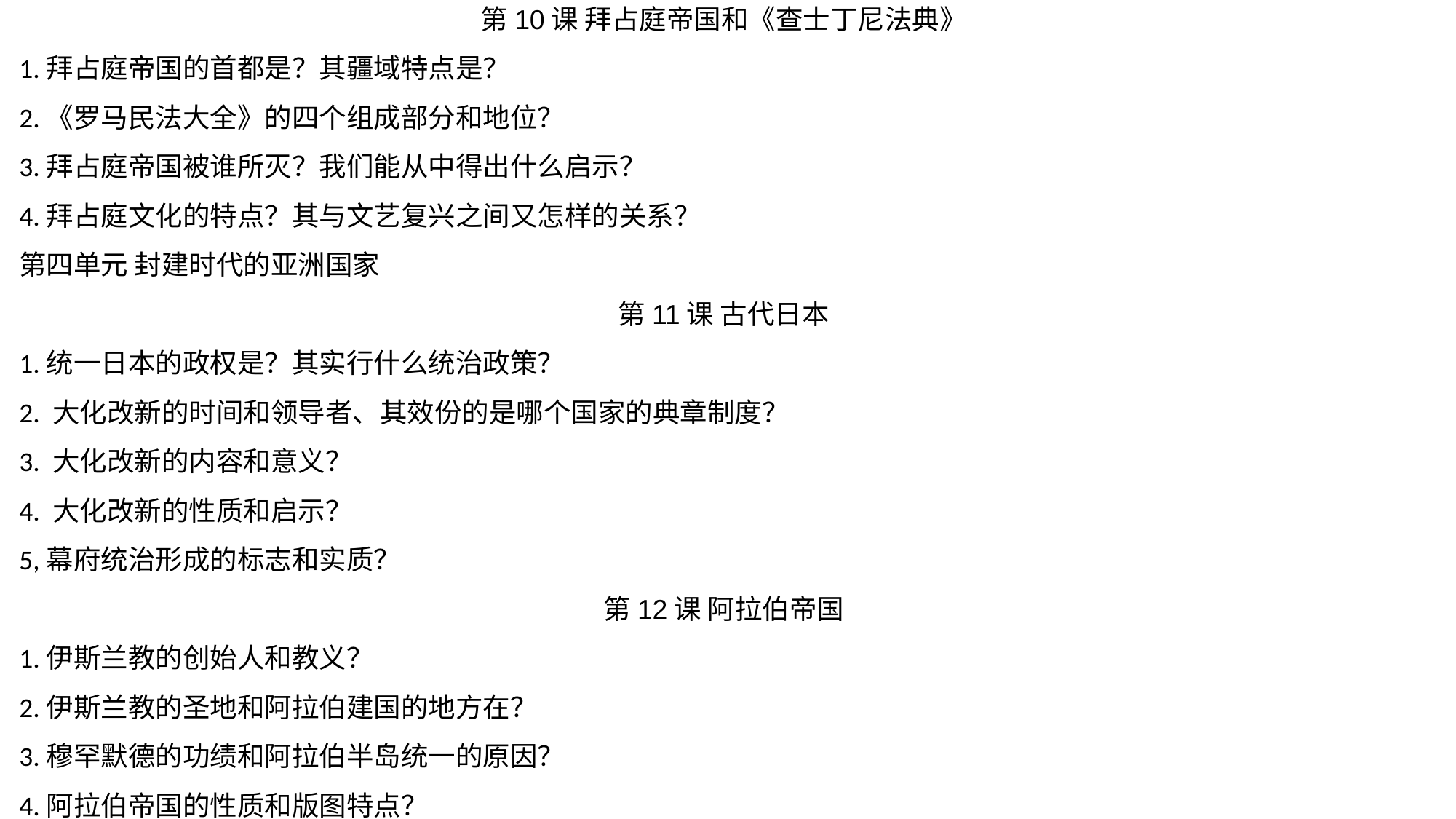

第10课 拜占庭帝国和《查士丁尼法典》
1.拜占庭帝国的首都是？其疆域特点是？
2.《罗马民法大全》的四个组成部分和地位？
3.拜占庭帝国被谁所灭？我们能从中得出什么启示？
4.拜占庭文化的特点？其与文艺复兴之间又怎样的关系？
第四单元 封建时代的亚洲国家
第11课 古代日本
1.统一日本的政权是？其实行什么统治政策？
2. 大化改新的时间和领导者、其效份的是哪个国家的典章制度？
3. 大化改新的内容和意义？
4. 大化改新的性质和启示？
5,幕府统治形成的标志和实质？
第12课 阿拉伯帝国
1.伊斯兰教的创始人和教义？
2.伊斯兰教的圣地和阿拉伯建国的地方在？
3.穆罕默德的功绩和阿拉伯半岛统一的原因？
4.阿拉伯帝国的性质和版图特点？